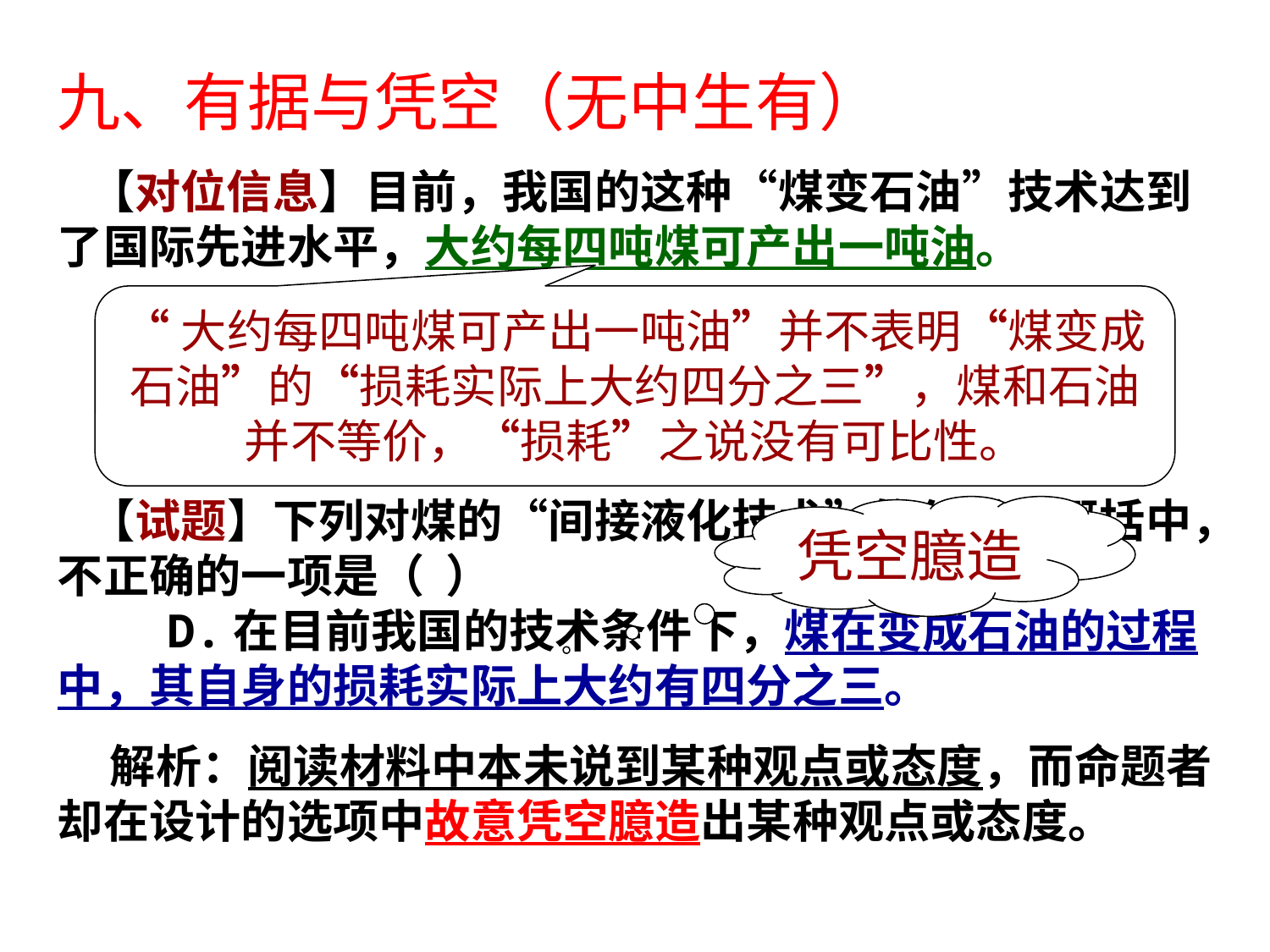

九、有据与凭空（无中生有）
  【对位信息】目前，我国的这种“煤变石油”技术达到了国际先进水平，大约每四吨煤可产出一吨油。

  【试题】下列对煤的“间接液化技术”的分析和概括中，不正确的一项是（  ）
    D.在目前我国的技术条件下，煤在变成石油的过程中，其自身的损耗实际上大约有四分之三。

    解析：阅读材料中本未说到某种观点或态度，而命题者却在设计的选项中故意凭空臆造出某种观点或态度。
“大约每四吨煤可产出一吨油”并不表明“煤变成石油”的“损耗实际上大约四分之三”，煤和石油并不等价，“损耗”之说没有可比性。
凭空臆造